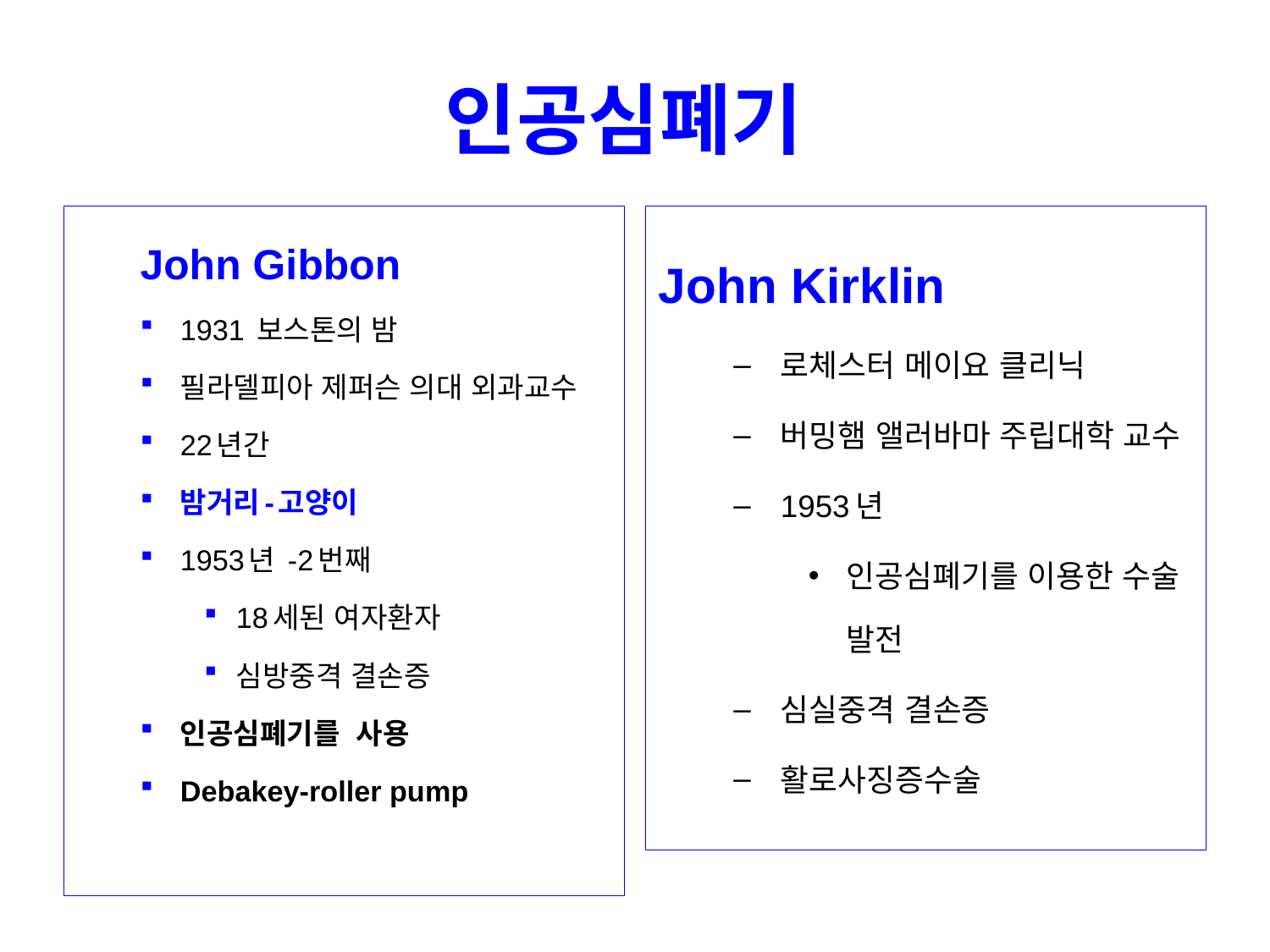

# 인공심폐기
John Gibbon
1931 보스톤의 밤
필라델피아 제퍼슨 의대 외과교수
22년간
밤거리-고양이
1953년 -2번째
18세된 여자환자
심방중격 결손증
인공심폐기를  사용
Debakey-roller pump

John Kirklin
로체스터 메이요 클리닉
버밍햄 앨러바마 주립대학 교수
1953년
인공심폐기를 이용한 수술 발전
심실중격 결손증
활로사징증수술